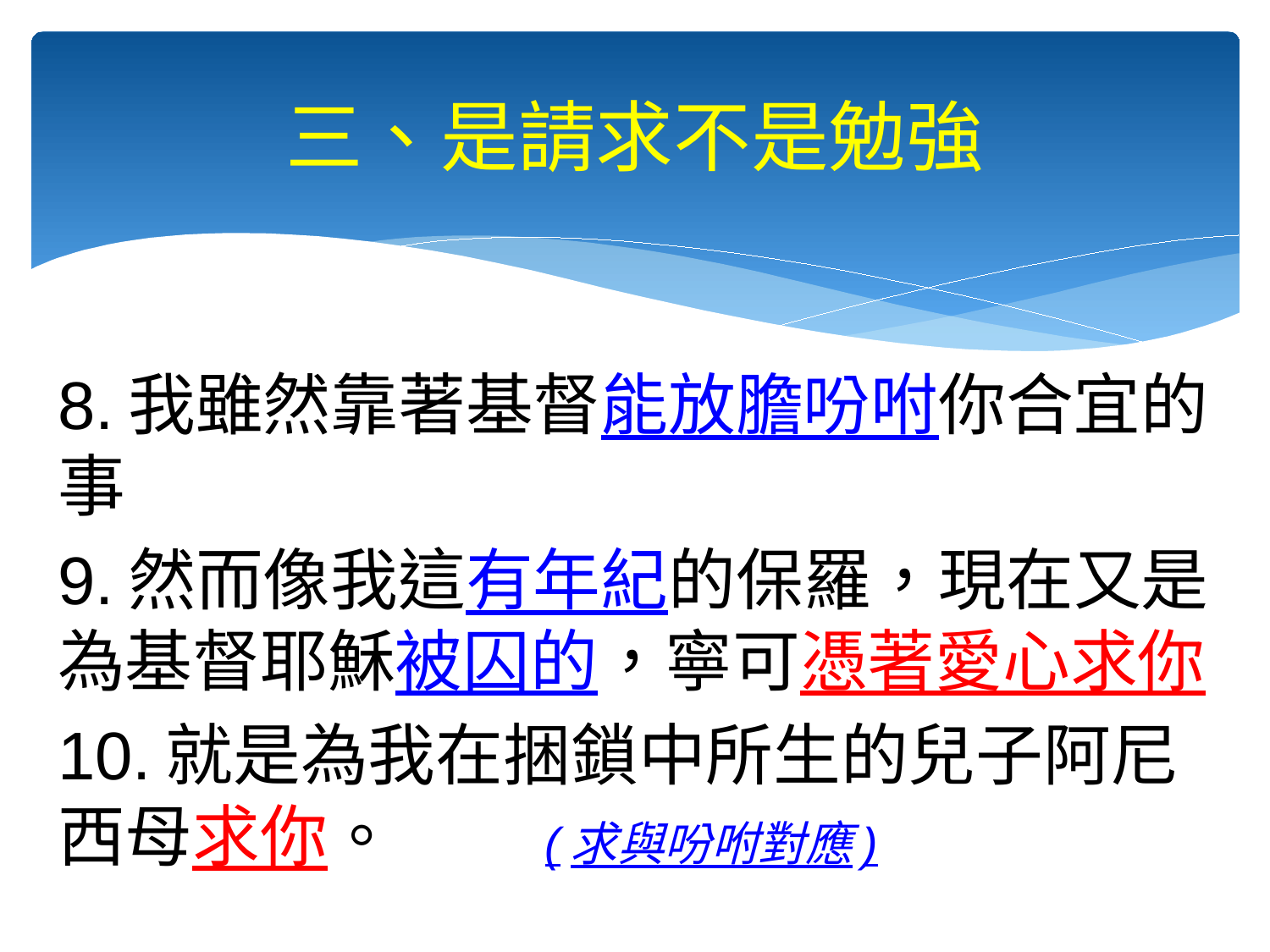

# 三、是請求不是勉強
8.我雖然靠著基督能放膽吩咐你合宜的事
9.然而像我這有年紀的保羅，現在又是為基督耶穌被囚的，寧可憑著愛心求你
10.就是為我在捆鎖中所生的兒子阿尼西母求你。         (求與吩咐對應)